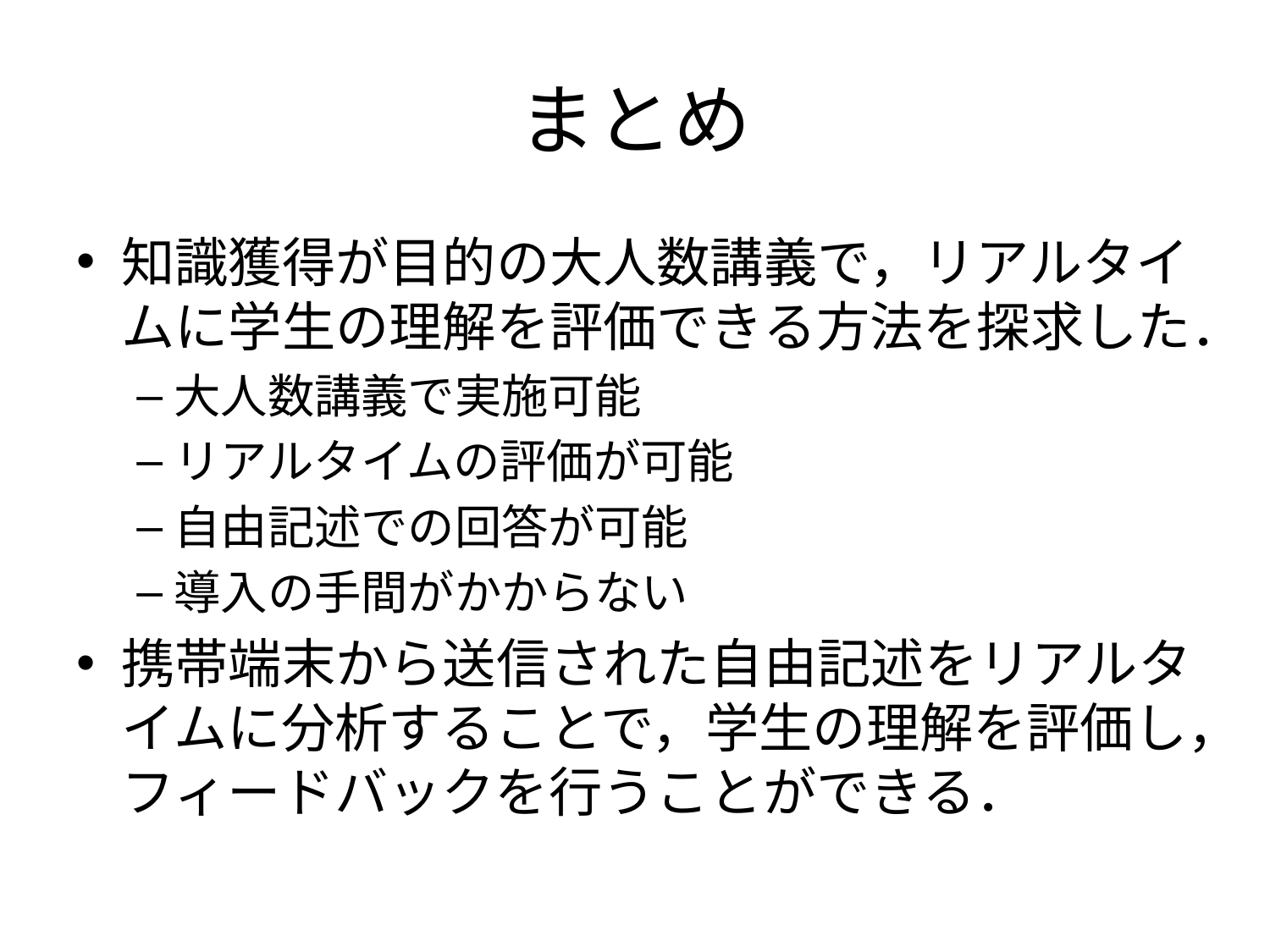

# まとめ
知識獲得が目的の大人数講義で，リアルタイムに学生の理解を評価できる方法を探求した．
大人数講義で実施可能
リアルタイムの評価が可能
自由記述での回答が可能
導入の手間がかからない
携帯端末から送信された自由記述をリアルタイムに分析することで，学生の理解を評価し，フィードバックを行うことができる．